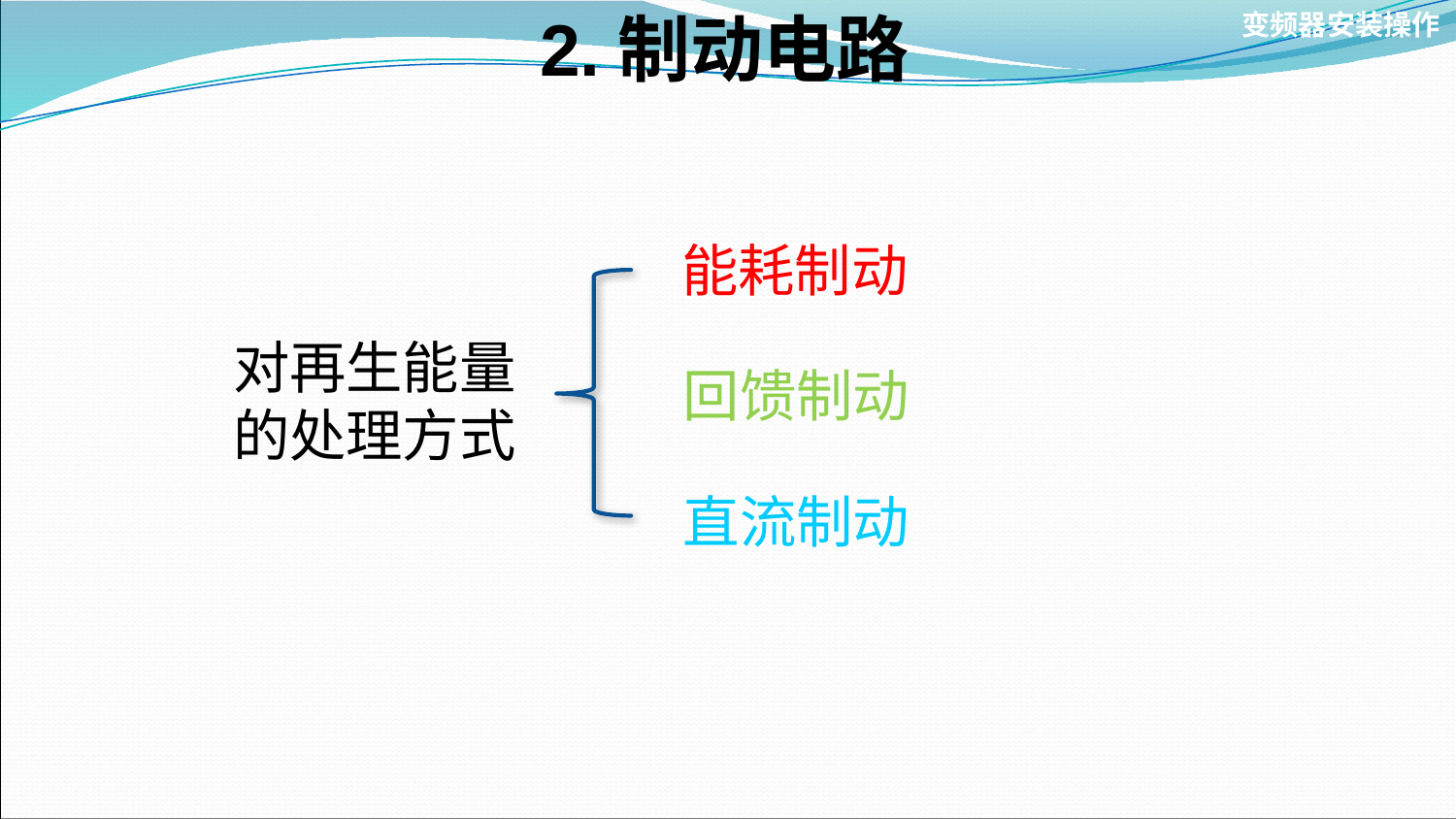

变频器安装操作
# 2.制动电路
能耗制动

对再生能量的处理方式
回馈制动
直流制动